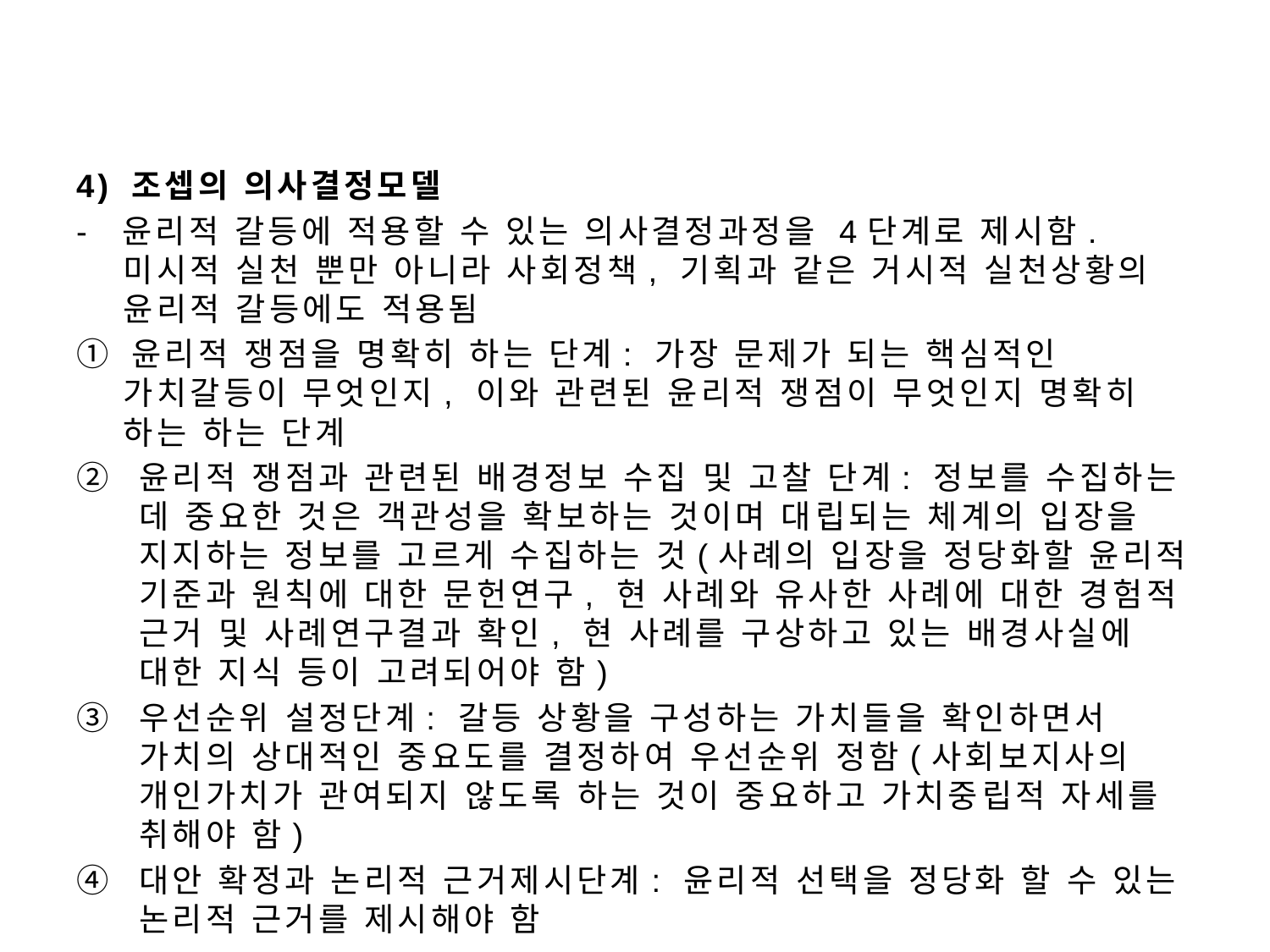

4) 조셉의 의사결정모델
-  윤리적 갈등에 적용할 수 있는 의사결정과정을 4단계로 제시함. 미시적 실천 뿐만 아니라 사회정책, 기획과 같은 거시적 실천상황의 윤리적 갈등에도 적용됨
① 윤리적 쟁점을 명확히 하는 단계: 가장 문제가 되는 핵심적인 가치갈등이 무엇인지, 이와 관련된 윤리적 쟁점이 무엇인지 명확히 하는 하는 단계
윤리적 쟁점과 관련된 배경정보 수집 및 고찰 단계: 정보를 수집하는 데 중요한 것은 객관성을 확보하는 것이며 대립되는 체계의 입장을 지지하는 정보를 고르게 수집하는 것(사례의 입장을 정당화할 윤리적 기준과 원칙에 대한 문헌연구, 현 사례와 유사한 사례에 대한 경험적 근거 및 사례연구결과 확인, 현 사례를 구상하고 있는 배경사실에 대한 지식 등이 고려되어야 함)
우선순위 설정단계: 갈등 상황을 구성하는 가치들을 확인하면서 가치의 상대적인 중요도를 결정하여 우선순위 정함(사회보지사의 개인가치가 관여되지 않도록 하는 것이 중요하고 가치중립적 자세를 취해야 함)
대안 확정과 논리적 근거제시단계: 윤리적 선택을 정당화 할 수 있는 논리적 근거를 제시해야 함